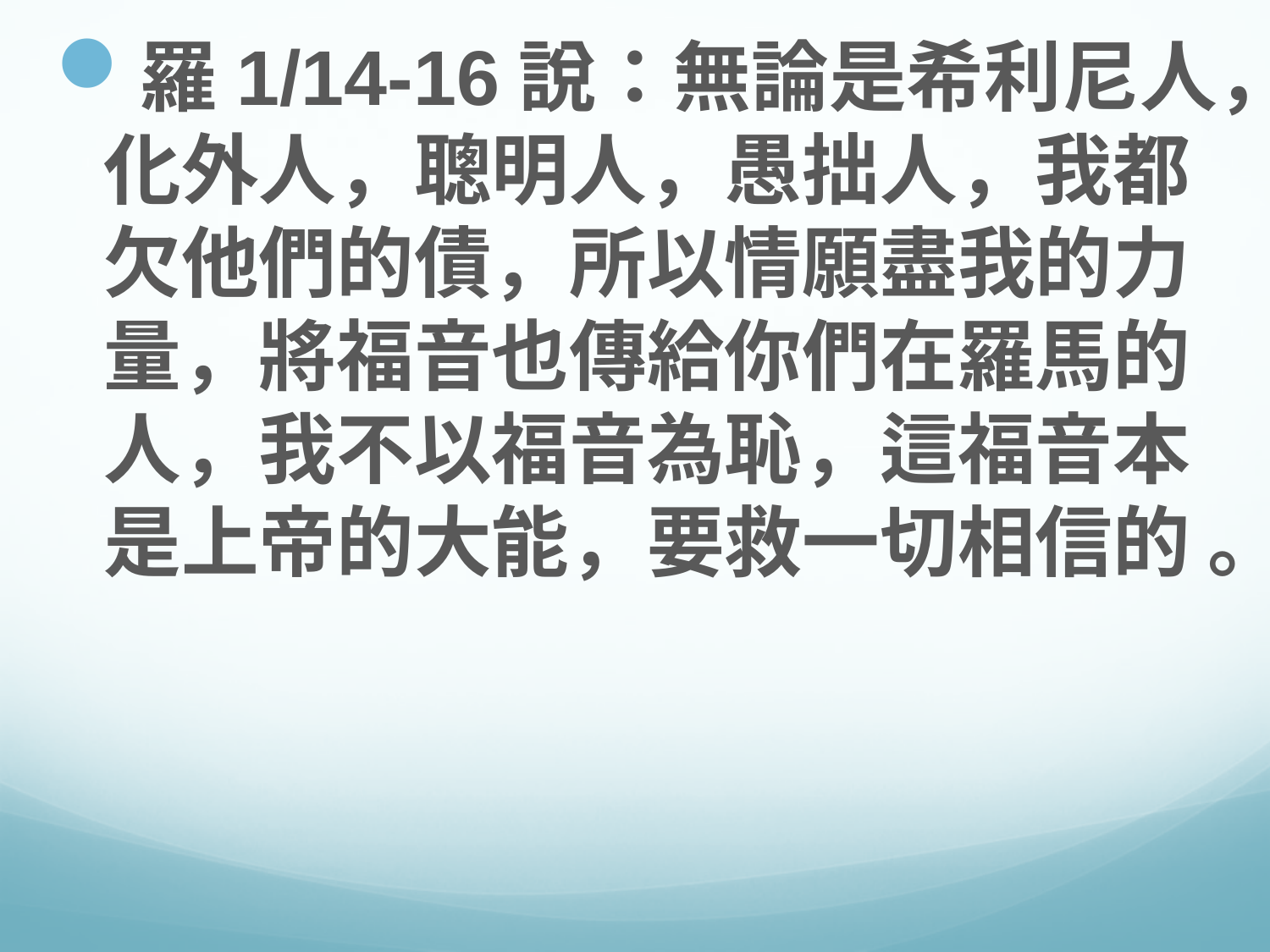

#
羅1/14-16說：無論是希利尼人，化外人，聰明人，愚拙人，我都欠他們的債，所以情願盡我的力量，將福音也傳給你們在羅馬的人，我不以福音為恥，這福音本是上帝的大能，要救一切相信的 。